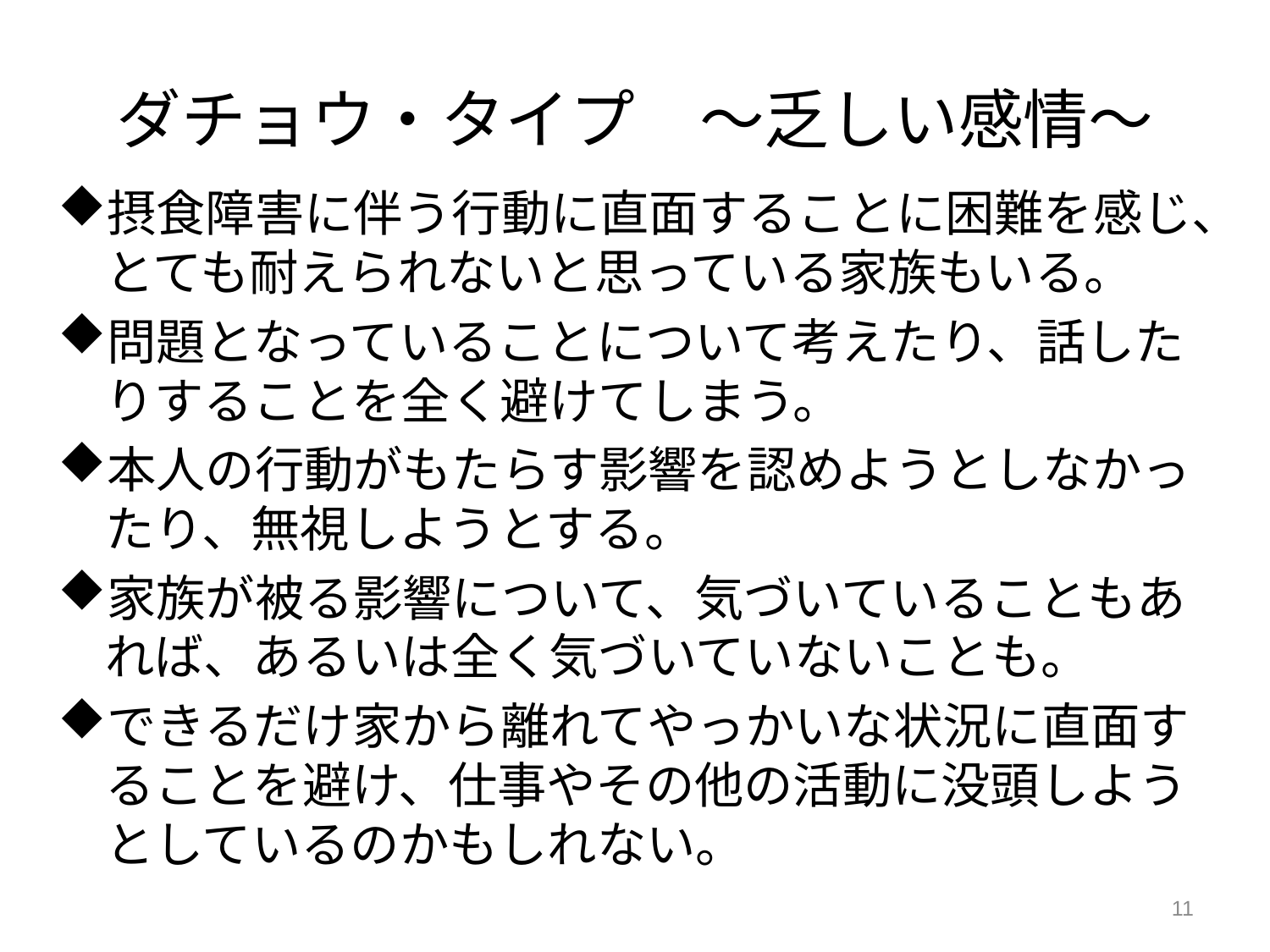

# ダチョウ・タイプ　～乏しい感情～
摂食障害に伴う行動に直面することに困難を感じ、とても耐えられないと思っている家族もいる。
問題となっていることについて考えたり、話したりすることを全く避けてしまう。
本人の行動がもたらす影響を認めようとしなかったり、無視しようとする。
家族が被る影響について、気づいていることもあれば、あるいは全く気づいていないことも。
できるだけ家から離れてやっかいな状況に直面することを避け、仕事やその他の活動に没頭しようとしているのかもしれない。

11